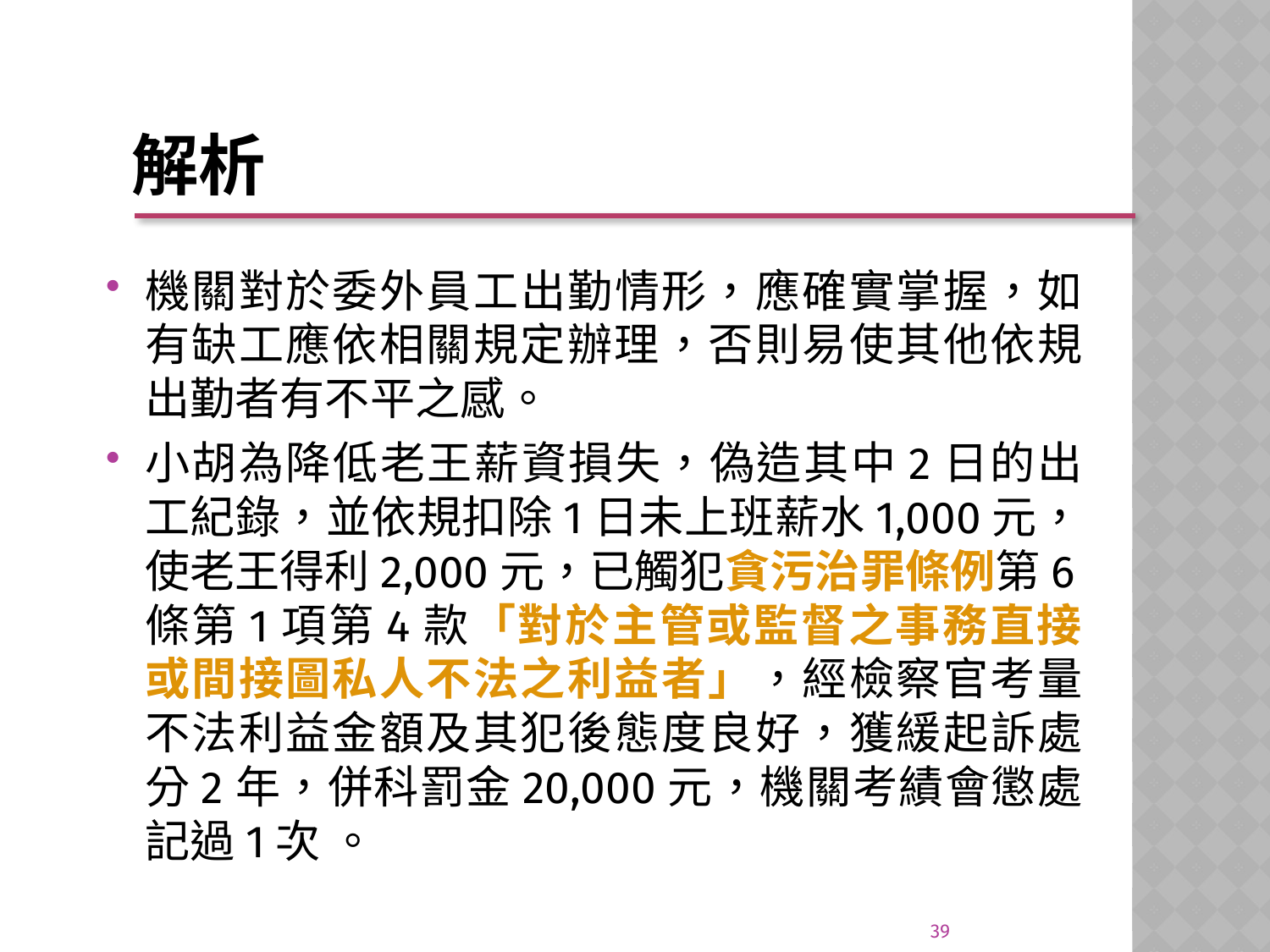

# 解析
機關對於委外員工出勤情形，應確實掌握，如有缺工應依相關規定辦理，否則易使其他依規出勤者有不平之感。
小胡為降低老王薪資損失，偽造其中2日的出工紀錄，並依規扣除1日未上班薪水1,000元，使老王得利2,000元，已觸犯貪污治罪條例第6條第1項第4款「對於主管或監督之事務直接或間接圖私人不法之利益者」，經檢察官考量不法利益金額及其犯後態度良好，獲緩起訴處分2年，併科罰金20,000元，機關考績會懲處記過1次 。
39